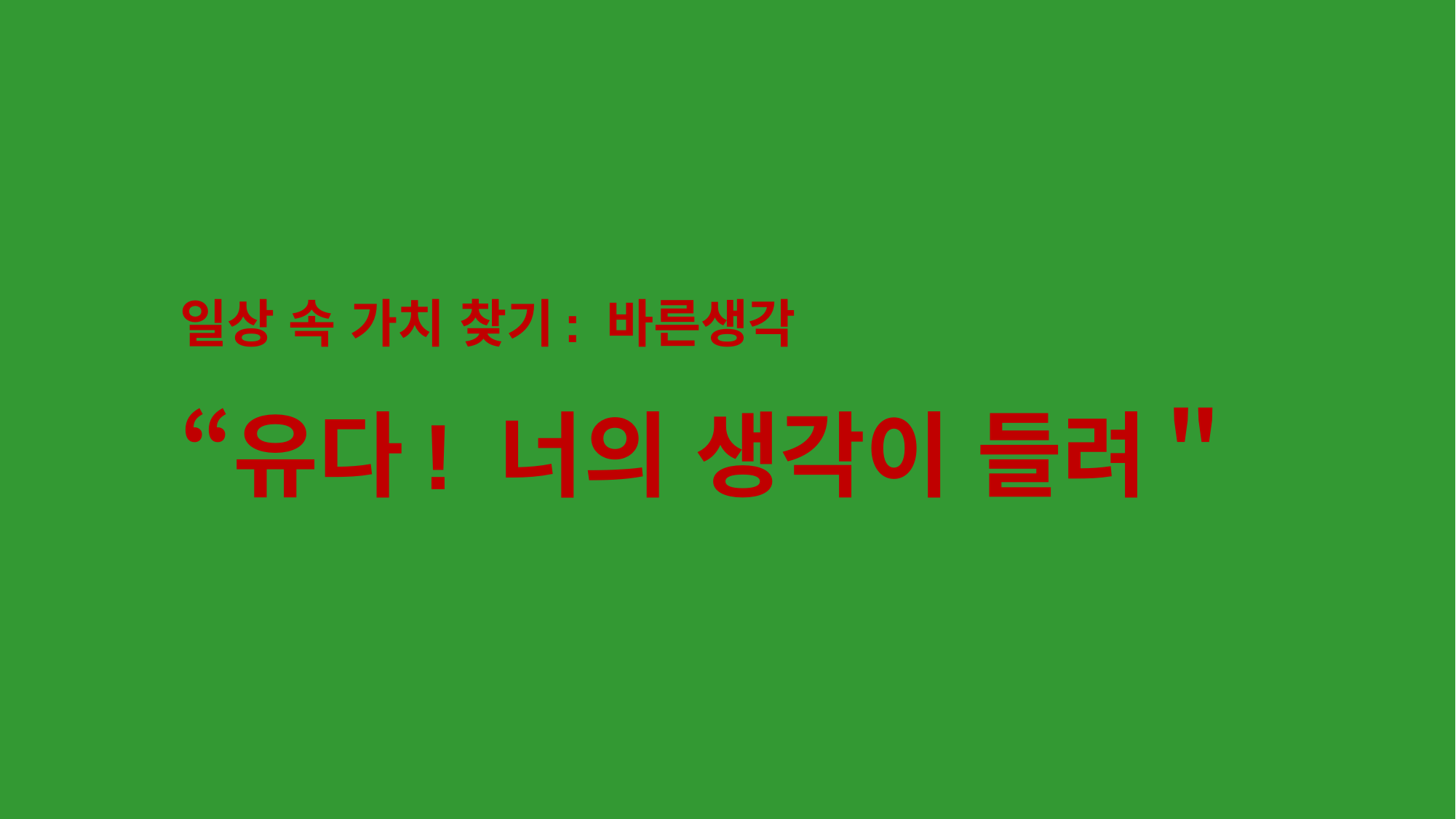

# 일상 속 가치 찾기: 바른생각 “유다! 너의 생각이 들려＂